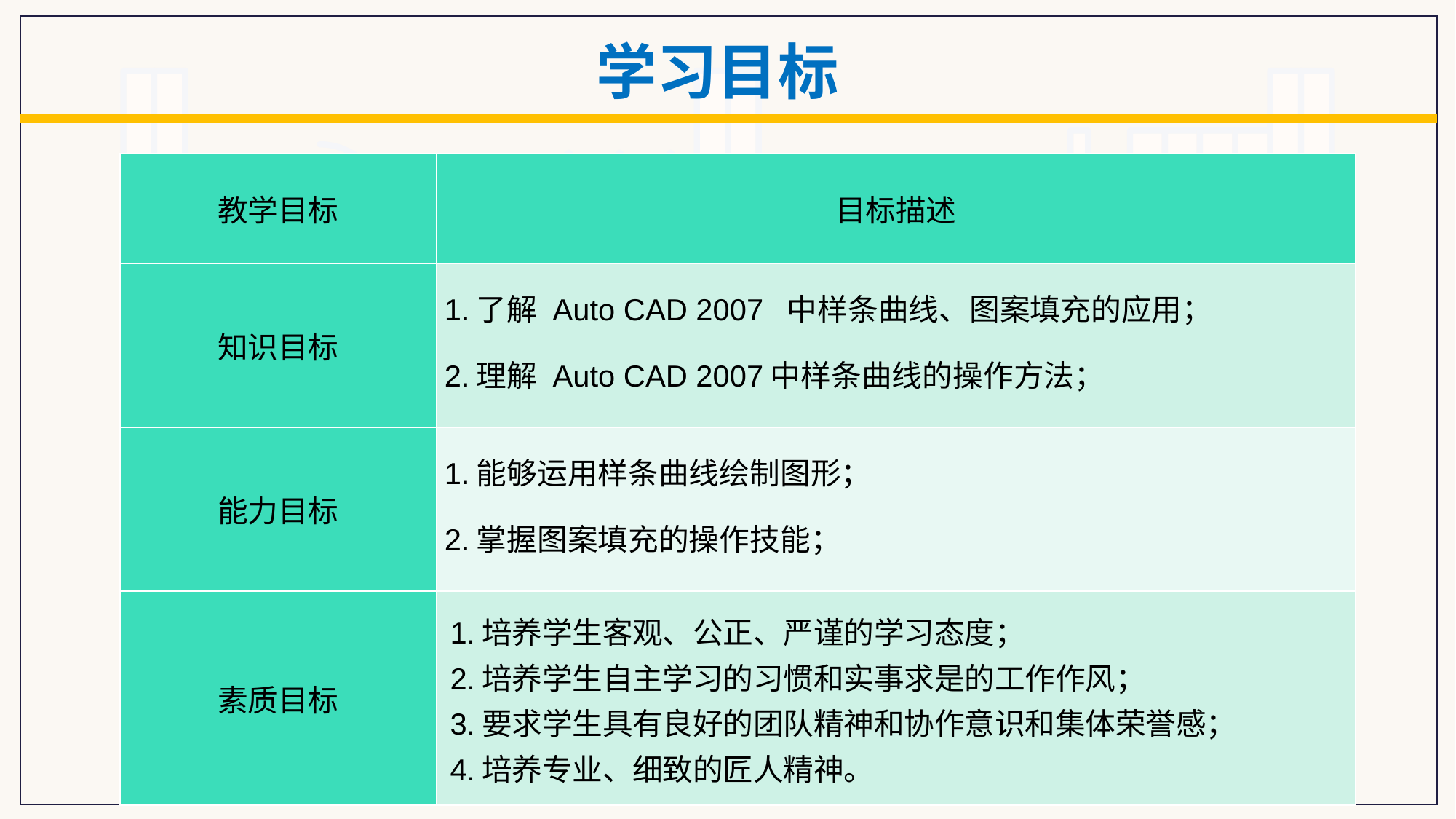

学习目标

| 教学目标 | 目标描述 |
| --- | --- |
| 知识目标 | 1.了解 Auto CAD 2007 中样条曲线、图案填充的应用； 2.理解 Auto CAD 2007中样条曲线的操作方法； 3.掌握图案填充和面域的使用方法。 |
| 能力目标 | 1.能够运用样条曲线绘制图形； 2.掌握图案填充的操作技能； 3.掌握面域的操作技能。 |
| 素质目标 | 1.培养学生客观、公正、严谨的学习态度； 2.培养学生自主学习的习惯和实事求是的工作作风； 3.要求学生具有良好的团队精神和协作意识和集体荣誉感； 4.培养专业、细致的匠人精神。 |